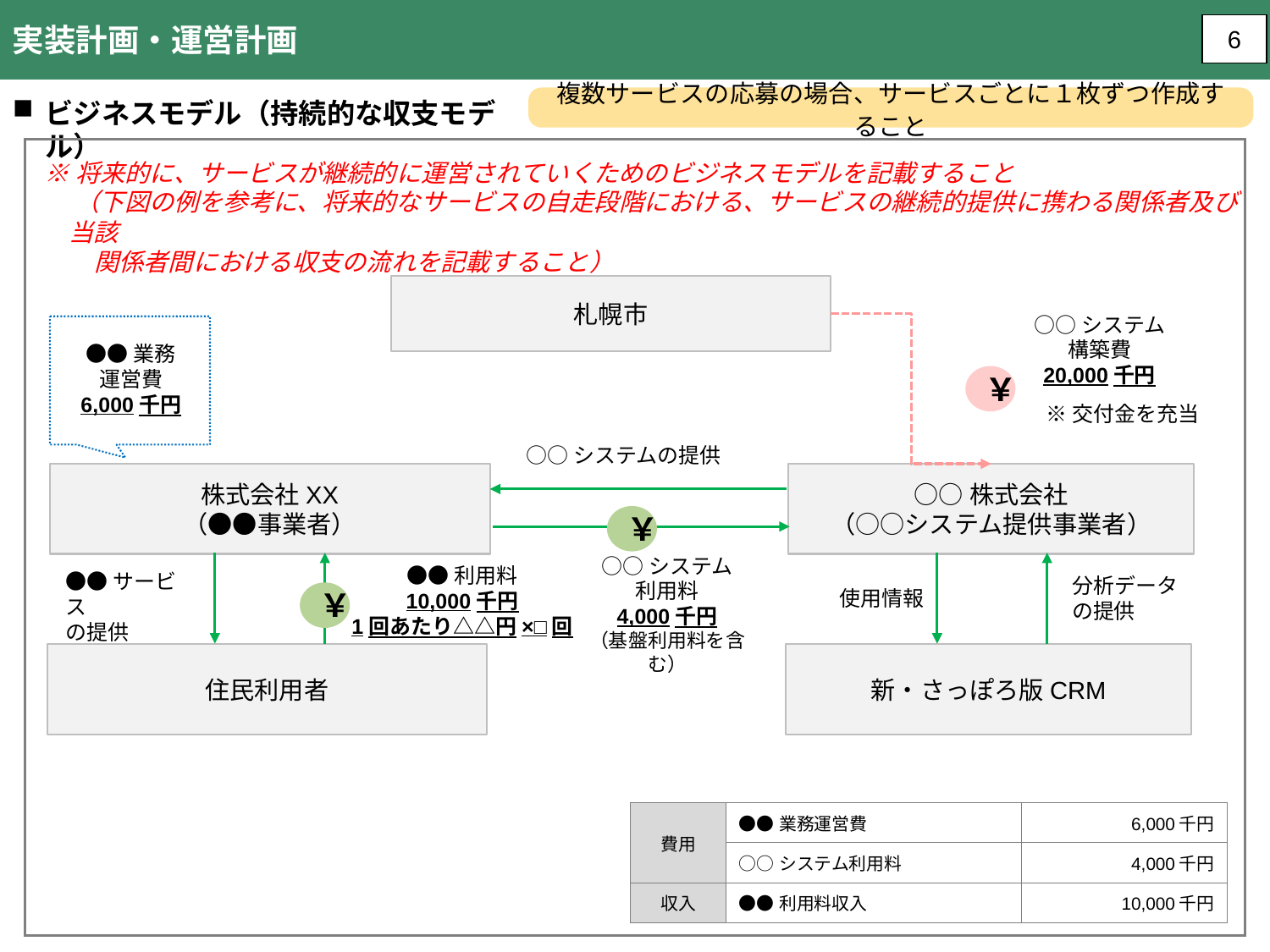

実装計画・運営計画
6
複数サービスの応募の場合、サービスごとに１枚ずつ作成すること
ビジネスモデル（持続的な収支モデル）

※将来的に、サービスが継続的に運営されていくためのビジネスモデルを記載すること
　 （下図の例を参考に、将来的なサービスの自走段階における、サービスの継続的提供に携わる関係者及び当該
　関係者間における収支の流れを記載すること）

札幌市
○○システム
構築費
20,000千円
￥
※交付金を充当
○○システムの提供
株式会社XX
（●●事業者）
○○株式会社
（○○システム提供事業者）
￥
●●利用料
10,000千円
1回あたり△△円×□回
○○システム
利用料
4,000千円
（基盤利用料を含む）
使用情報
分析データ
の提供
●●サービス
の提供
￥
住民利用者
新・さっぽろ版CRM

●●業務
運営費
6,000千円
| 費用 | ●●業務運営費 | 6,000千円 |
| --- | --- | --- |
|  | ○○システム利用料 | 4,000千円 |
| 収入 | ●●利用料収入 | 10,000千円 |